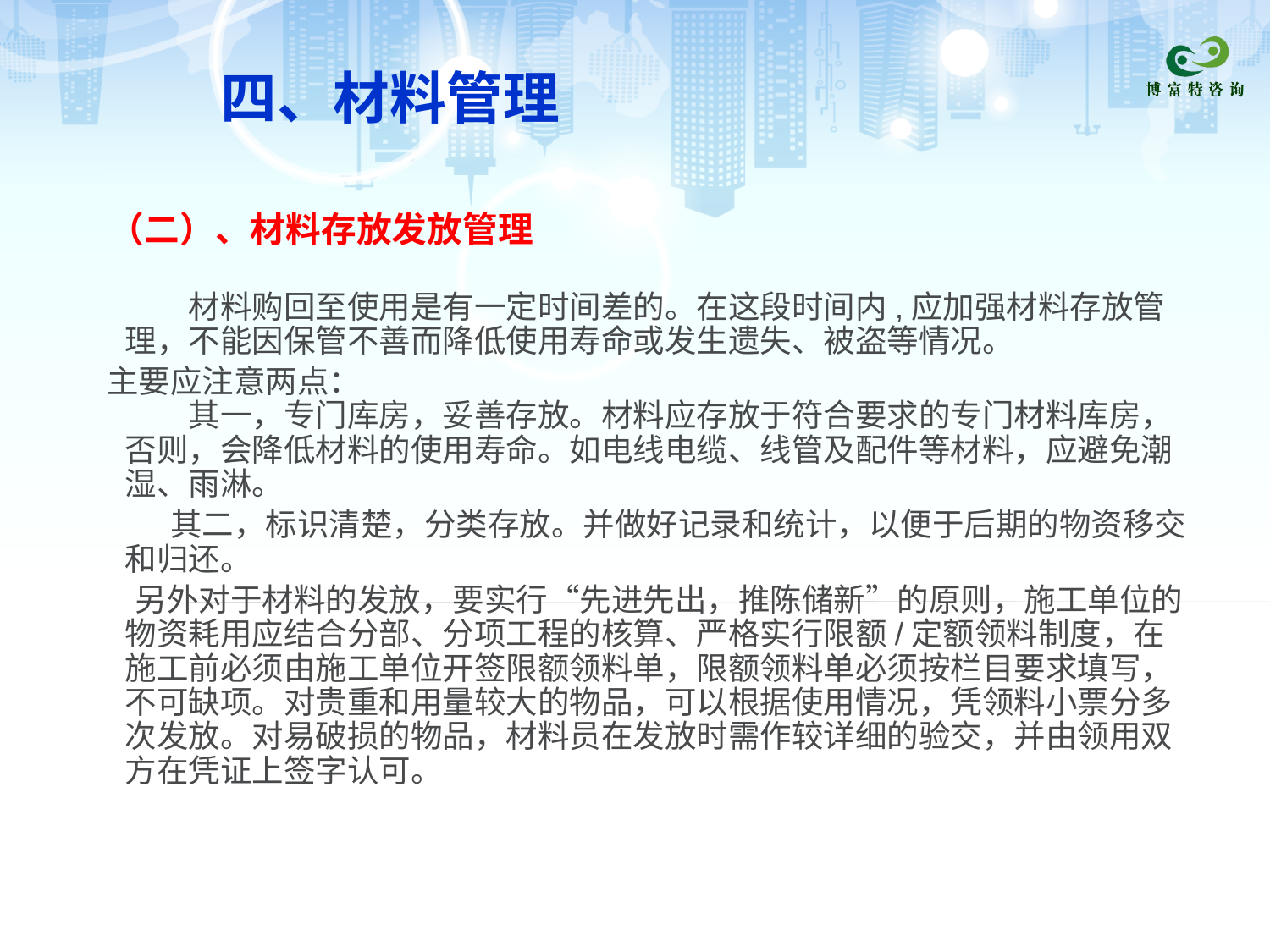

四、材料管理
　（二）、材料存放发放管理
　　材料购回至使用是有一定时间差的。在这段时间内,应加强材料存放管理，不能因保管不善而降低使用寿命或发生遗失、被盗等情况。
   主要应注意两点：
　　其一，专门库房，妥善存放。材料应存放于符合要求的专门材料库房，否则，会降低材料的使用寿命。如电线电缆、线管及配件等材料，应避免潮湿、雨淋。
   　　其二，标识清楚，分类存放。并做好记录和统计，以便于后期的物资移交和归还。
       另外对于材料的发放，要实行“先进先出，推陈储新”的原则，施工单位的物资耗用应结合分部、分项工程的核算、严格实行限额/定额领料制度，在施工前必须由施工单位开签限额领料单，限额领料单必须按栏目要求填写，不可缺项。对贵重和用量较大的物品，可以根据使用情况，凭领料小票分多次发放。对易破损的物品，材料员在发放时需作较详细的验交，并由领用双方在凭证上签字认可。